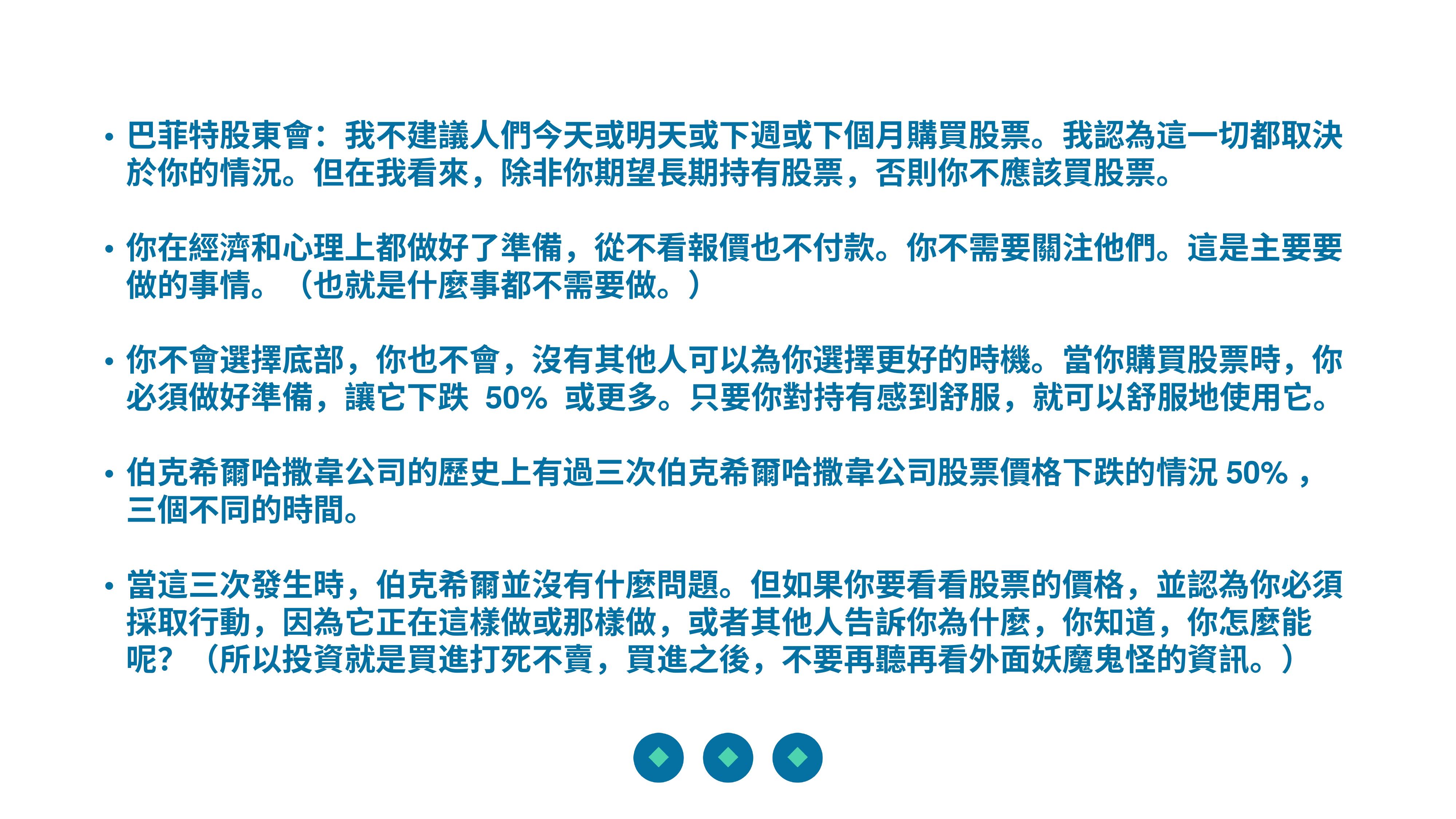

巴菲特股東會：我不建議人們今天或明天或下週或下個月購買股票。我認為這一切都取決於你的情況。但在我看來，除非你期望長期持有股票，否則你不應該買股票。

你在經濟和心理上都做好了準備，從不看報價也不付款。你不需要關注他們。這是主要要做的事情。（也就是什麼事都不需要做。）

你不會選擇底部，你也不會，沒有其他人可以為你選擇更好的時機。當你購買股票時，你必須做好準備，讓它下跌 50% 或更多。只要你對持有感到舒服，就可以舒服地使用它。

伯克希爾哈撒韋公司的歷史上有過三次伯克希爾哈撒韋公司股票價格下跌的情況50%，三個不同的時間。

當這三次發生時，伯克希爾並沒有什麼問題。但如果你要看看股票的價格，並認為你必須採取行動，因為它正在這樣做或那樣做，或者其他人告訴你為什麼，你知道，你怎麼能呢？（所以投資就是買進打死不賣，買進之後，不要再聽再看外面妖魔鬼怪的資訊。）